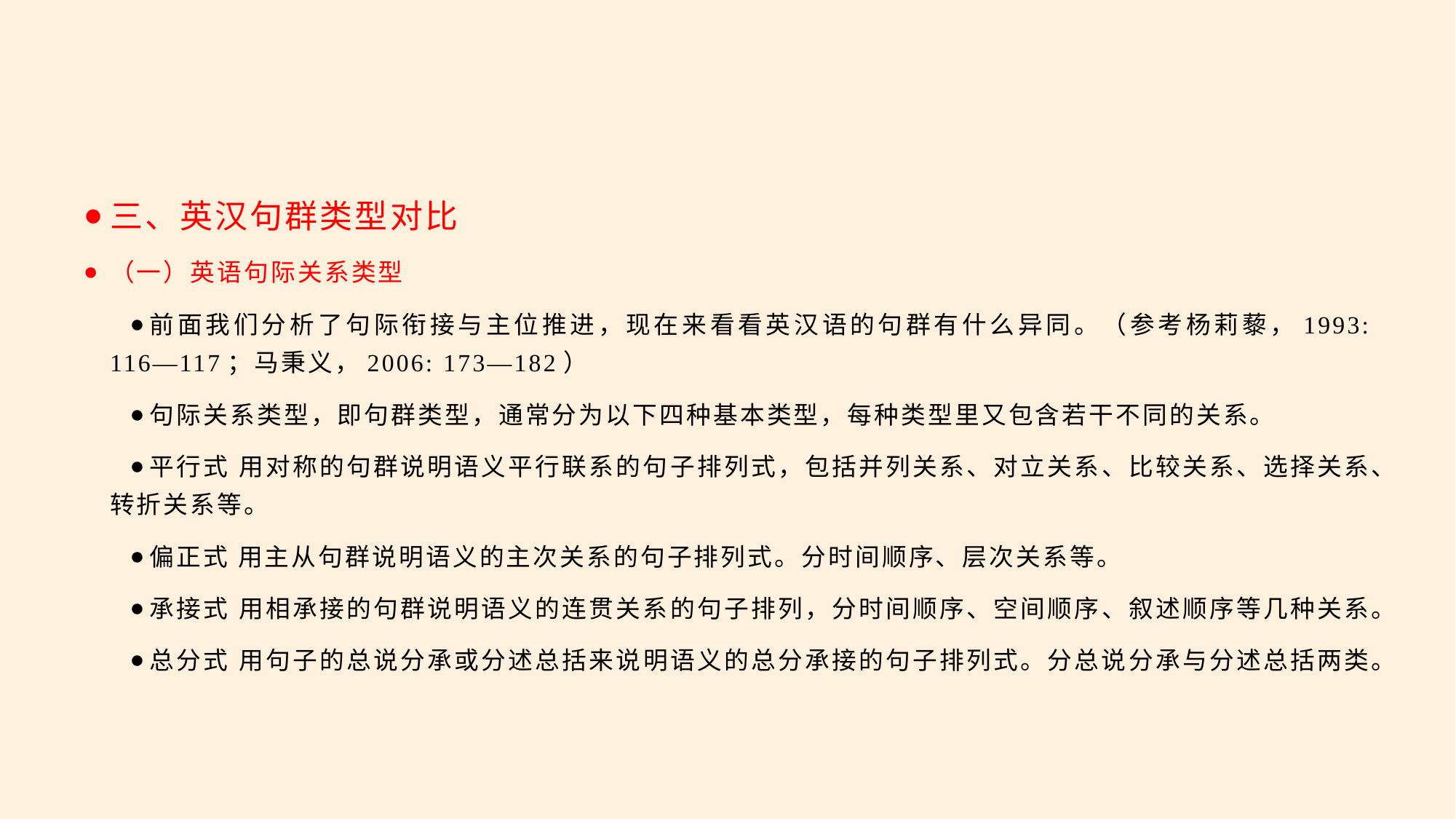

#
三、英汉句群类型对比
（一）英语句际关系类型
前面我们分析了句际衔接与主位推进，现在来看看英汉语的句群有什么异同。（参考杨莉藜，1993: 116—117；马秉义，2006: 173—182）
句际关系类型，即句群类型，通常分为以下四种基本类型，每种类型里又包含若干不同的关系。
平行式 用对称的句群说明语义平行联系的句子排列式，包括并列关系、对立关系、比较关系、选择关系、转折关系等。
偏正式 用主从句群说明语义的主次关系的句子排列式。分时间顺序、层次关系等。
承接式 用相承接的句群说明语义的连贯关系的句子排列，分时间顺序、空间顺序、叙述顺序等几种关系。
总分式 用句子的总说分承或分述总括来说明语义的总分承接的句子排列式。分总说分承与分述总括两类。